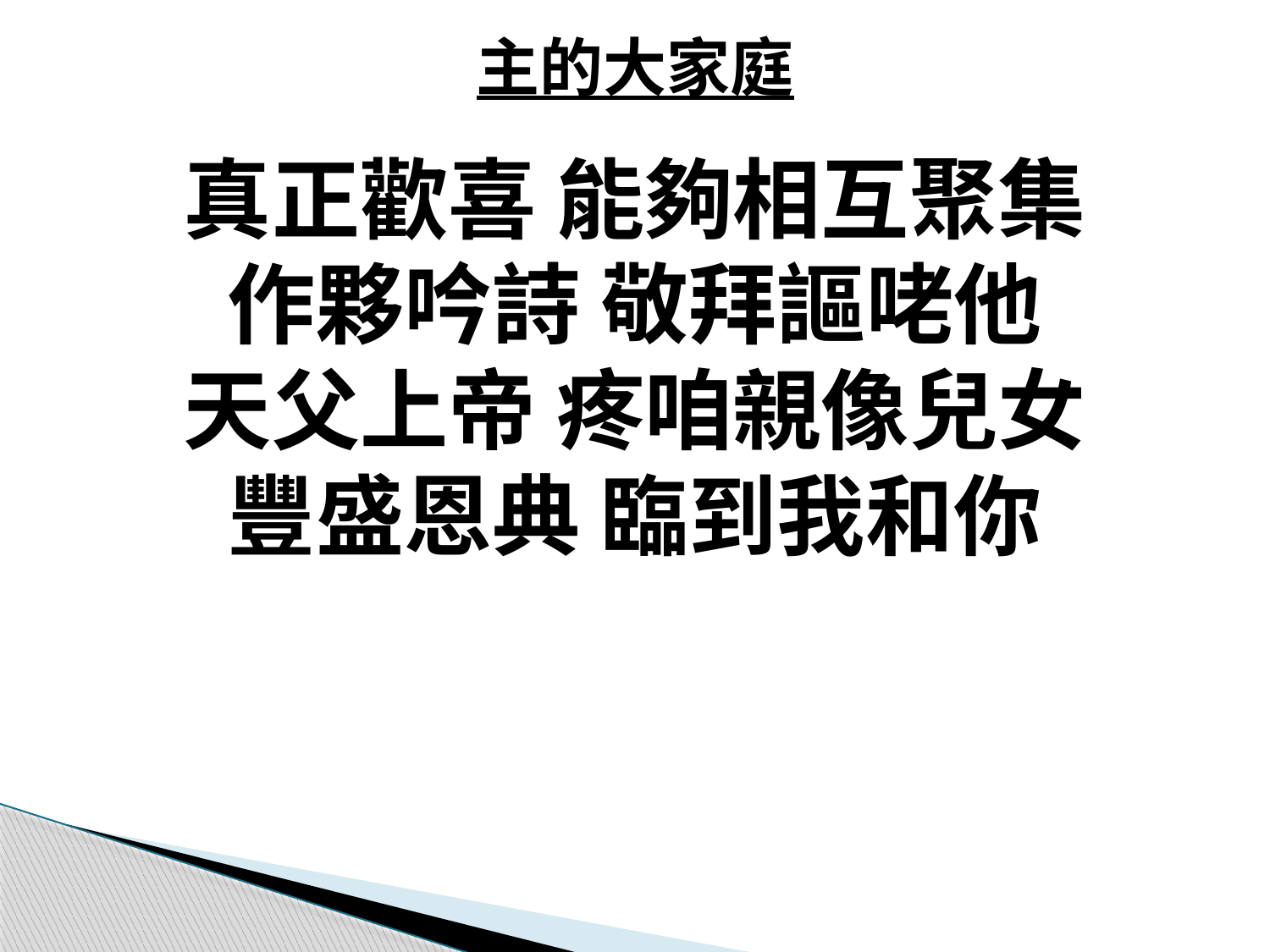

主的大家庭
# 真正歡喜 能夠相互聚集 作夥吟詩 敬拜謳咾他 天父上帝 疼咱親像兒女 豐盛恩典 臨到我和你